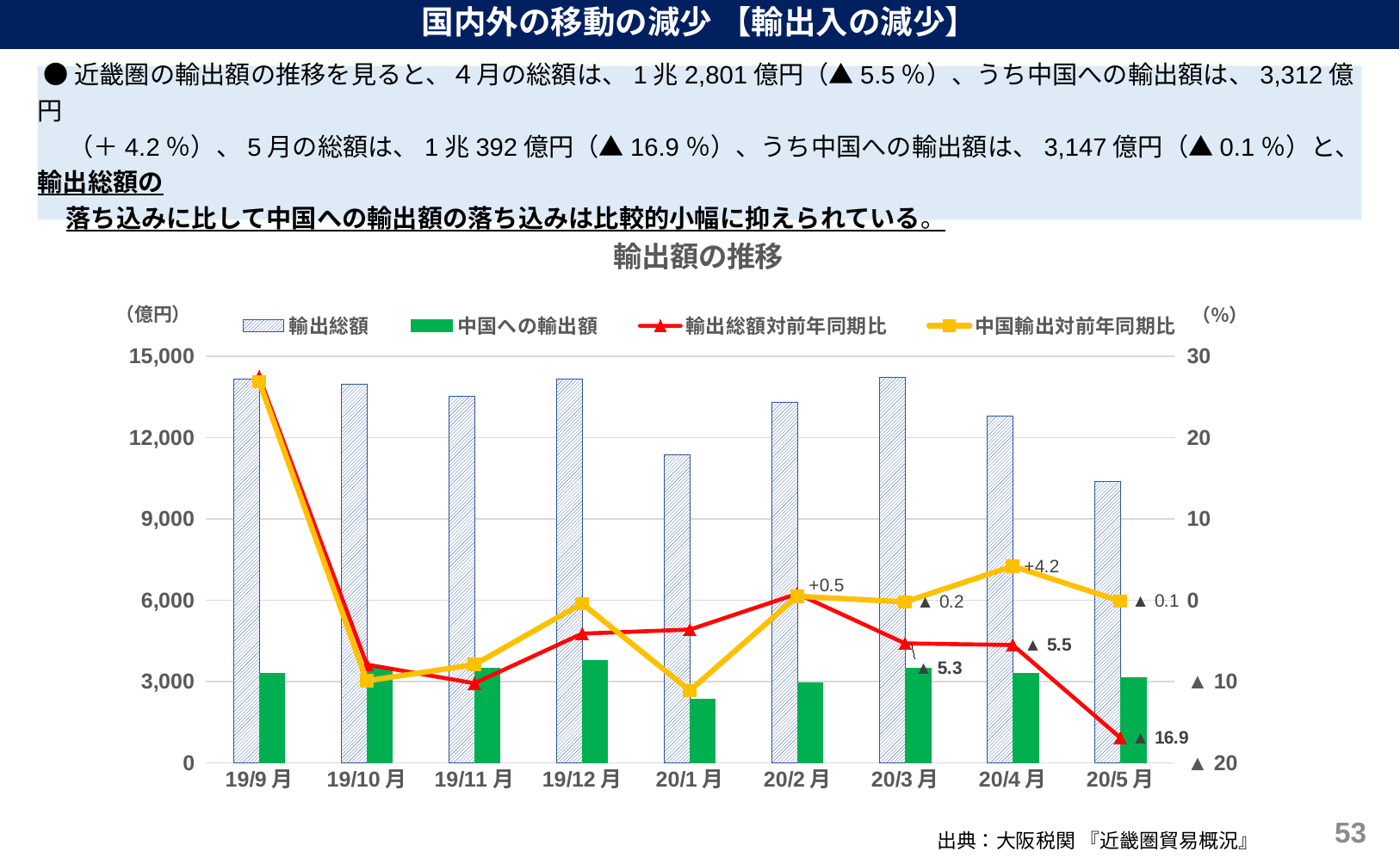

国内外の移動の減少 【輸出入の減少】
 ●近畿圏の輸出額の推移を見ると、４月の総額は、1兆2,801億円（▲5.5％）、うち中国への輸出額は、3,312億円
　 （＋4.2％）、5月の総額は、1兆392億円（▲16.9％）、うち中国への輸出額は、3,147億円（▲0.1％）と、輸出総額の
    落ち込みに比して中国への輸出額の落ち込みは比較的小幅に抑えられている。

### Chart: 輸出額の推移

| Category | 輸出総額 | 中国への輸出額 | 輸出総額対前年同期比 | 中国輸出対前年同期比 |
|---|---|---|---|---|
| 19/9月 | 14151.0 | 3300.0 | 27.5 | 26.9 |
| 19/10月 | 13980.0 | 3518.0 | -7.9 | -9.9 |
| 19/11月 | 13518.0 | 3482.0 | -10.2 | -7.9 |
| 19/12月 | 14144.0 | 3782.0 | -4.1 | -0.4 |
| 20/1月 | 11377.0 | 2365.0 | -3.6 | -11.1 |
| 20/2月 | 13300.0 | 2964.0 | 0.8 | 0.5 |
| 20/3月 | 14218.0 | 3507.0 | -5.3 | -0.2 |
| 20/4月 | 12801.0 | 3312.0 | -5.5 | 4.2 |
| 20/5月 | 10392.0 | 3147.0 | -16.9 | -0.1 |
53
出典：大阪税関 『近畿圏貿易概況』